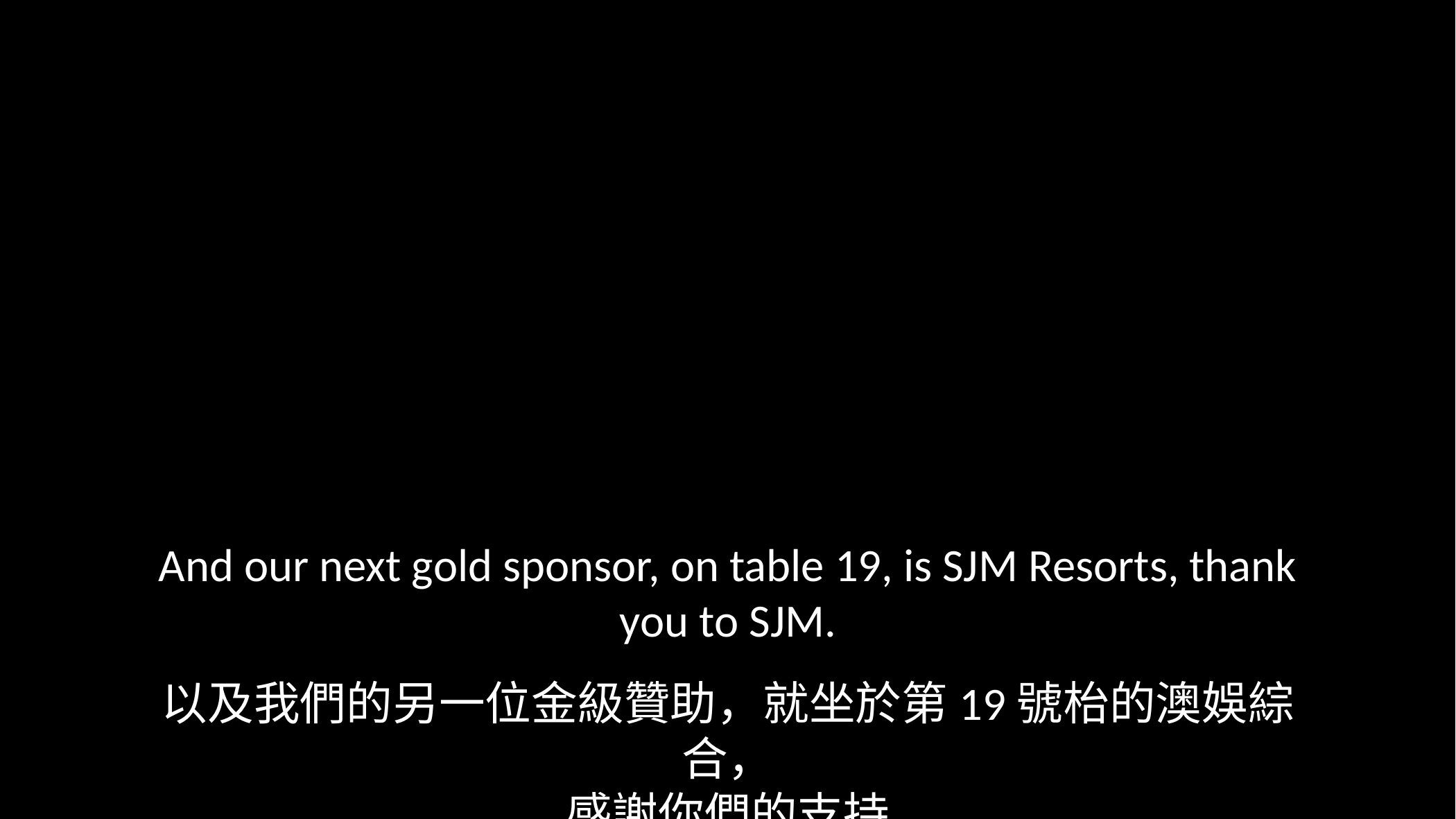

And our next gold sponsor, on table 19, is SJM Resorts, thank you to SJM.

以及我們的另一位金級贊助，就坐於第19號枱的澳娛綜合，
感謝你們的支持